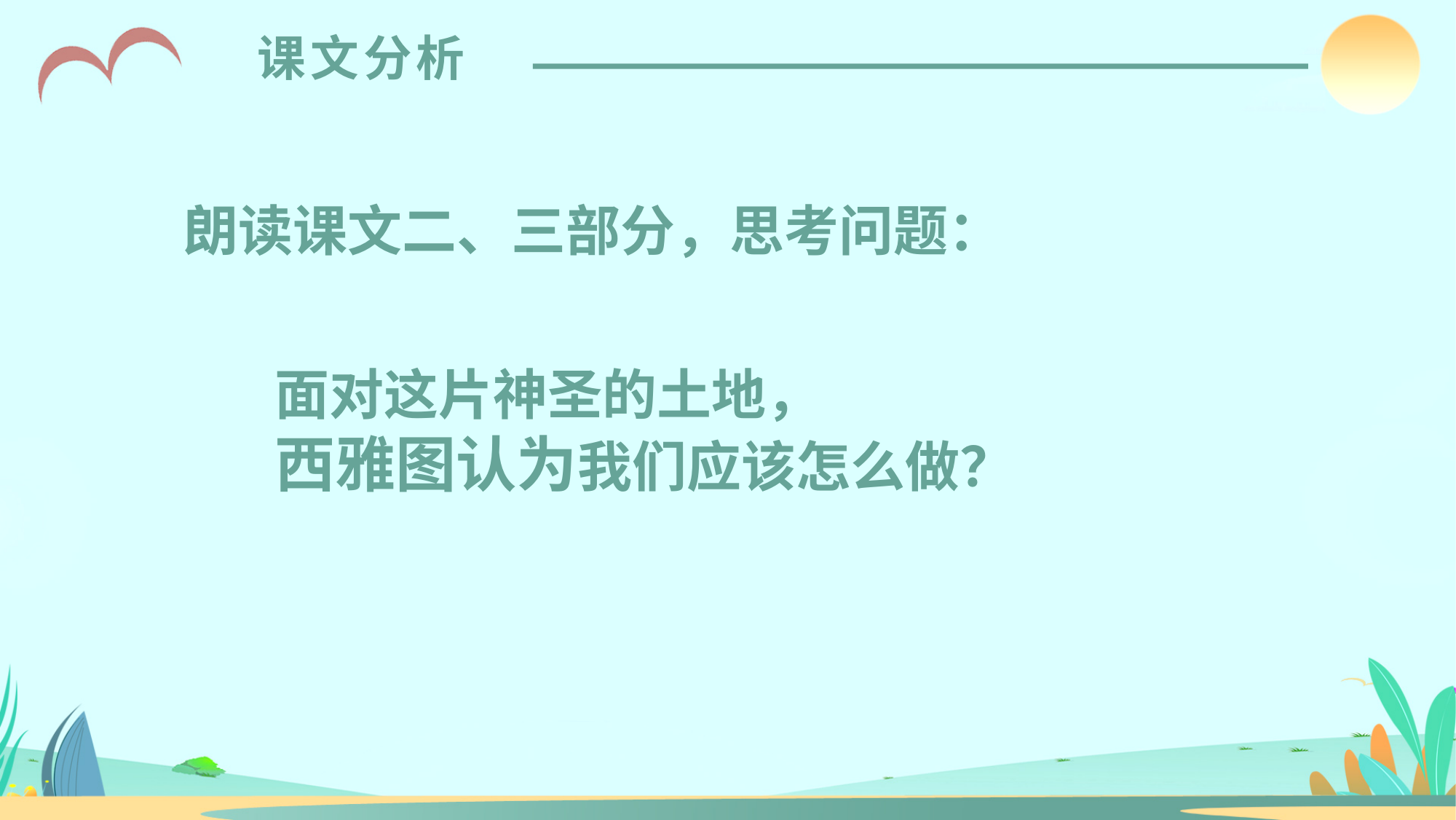

课文分析

朗读课文二、三部分，思考问题：
面对这片神圣的土地，
西雅图认为我们应该怎么做？